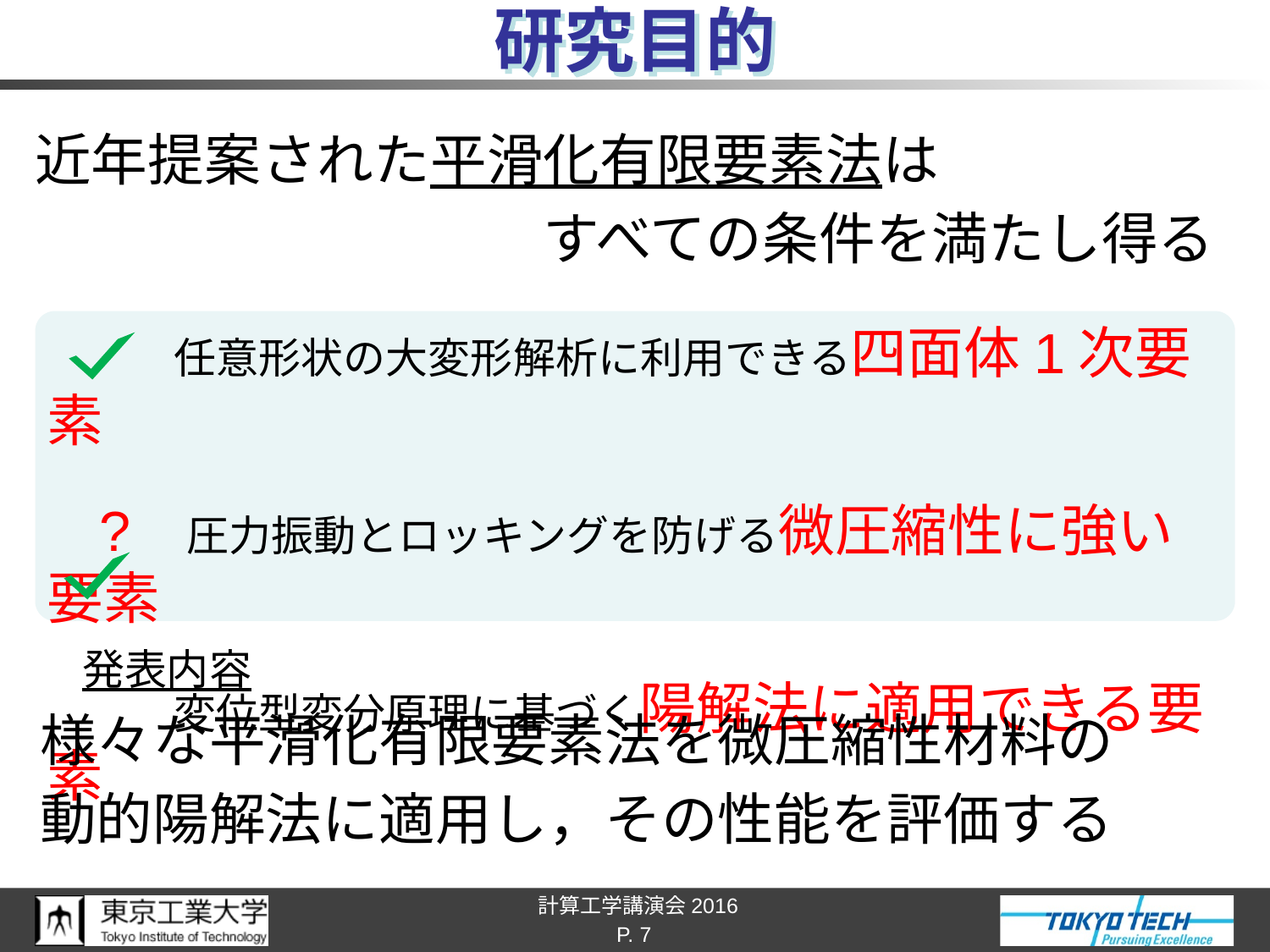

# 研究目的
近年提案された平滑化有限要素法は
				すべての条件を満たし得る
　　　任意形状の大変形解析に利用できる四面体1次要素

　?　圧力振動とロッキングを防げる微圧縮性に強い要素

　　　変位型変分原理に基づく陽解法に適用できる要素

　発表内容
様々な平滑化有限要素法を微圧縮性材料の
動的陽解法に適用し，その性能を評価する
P. 7